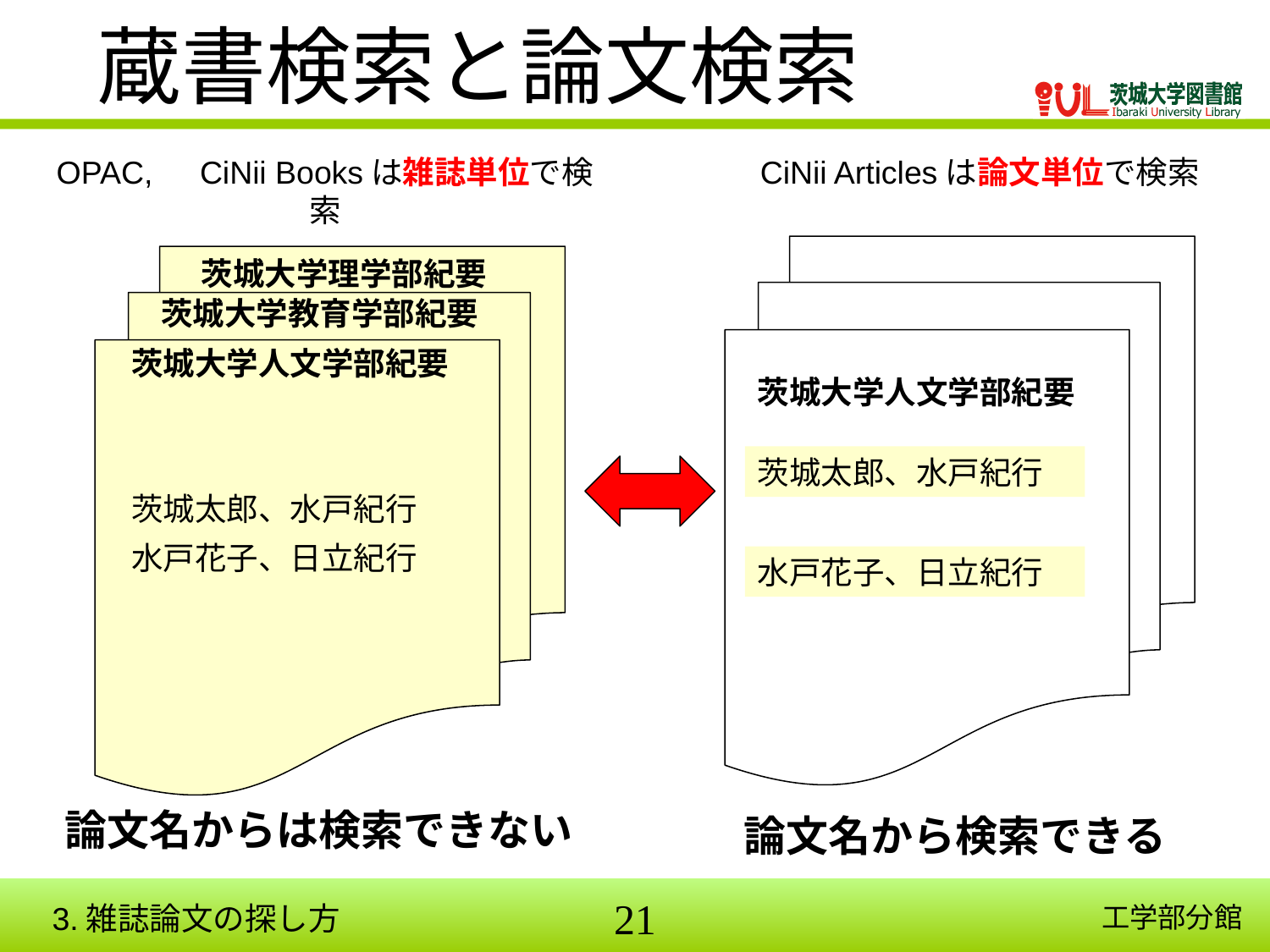

# 蔵書検索と論文検索
OPAC,　CiNii Booksは雑誌単位で検索
CiNii Articlesは論文単位で検索
o

茨城大学理学部紀要
茨城大学教育学部紀要
茨城大学人文学部紀要

茨城太郎、水戸紀行
水戸花子、日立紀行
茨城大学人文学部紀要
茨城太郎、水戸紀行

水戸花子、日立紀行
論文名からは検索できない
論文名から検索できる
3.雑誌論文の探し方
工学部分館